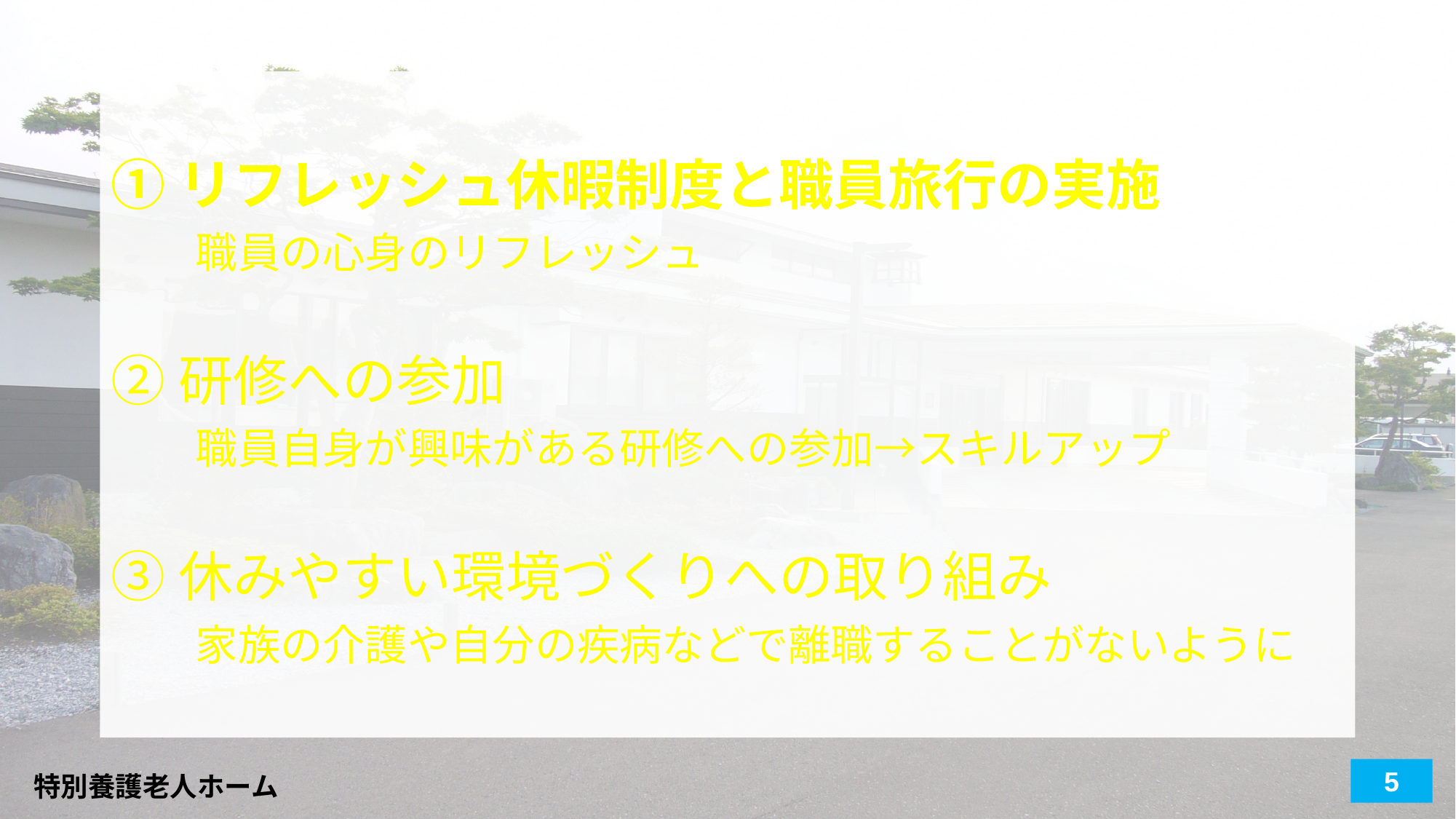

①リフレッシュ休暇制度と職員旅行の実施
　　職員の心身のリフレッシュ

②研修への参加
　　職員自身が興味がある研修への参加→スキルアップ

③休みやすい環境づくりへの取り組み
　　家族の介護や自分の疾病などで離職することがないように
5
特別養護老人ホーム